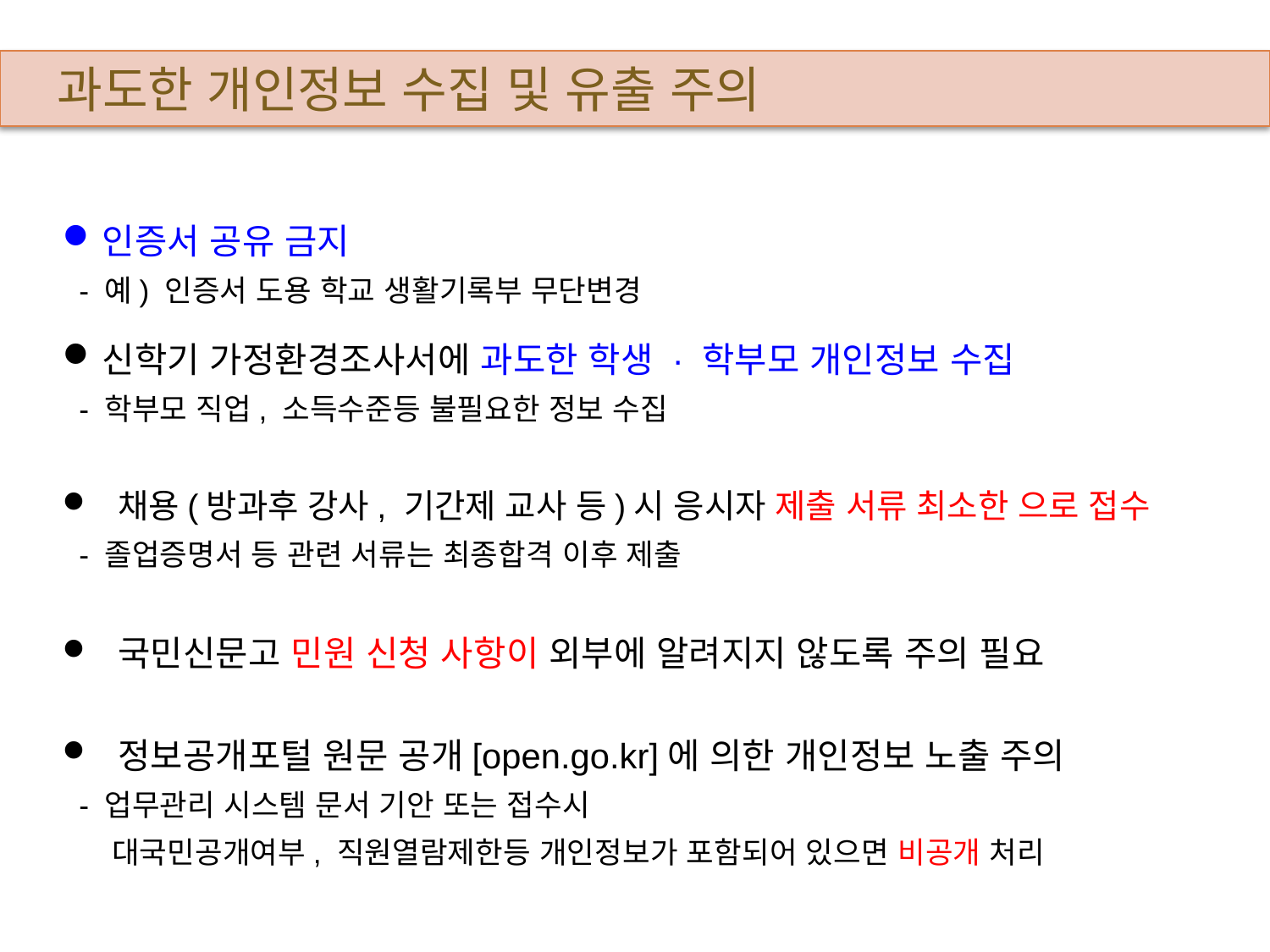

과도한 개인정보 수집 및 유출 주의
인증서 공유 금지
  - 예) 인증서 도용 학교 생활기록부 무단변경

신학기 가정환경조사서에 과도한 학생 · 학부모 개인정보 수집
  - 학부모 직업, 소득수준등 불필요한 정보 수집

 채용(방과후 강사, 기간제 교사 등)시 응시자 제출 서류 최소한 으로 접수
  - 졸업증명서 등 관련 서류는 최종합격 이후 제출

 국민신문고 민원 신청 사항이 외부에 알려지지 않도록 주의 필요

 정보공개포털 원문 공개[open.go.kr]에 의한 개인정보 노출 주의
  - 업무관리 시스템 문서 기안 또는 접수시
     대국민공개여부, 직원열람제한등 개인정보가 포함되어 있으면 비공개 처리